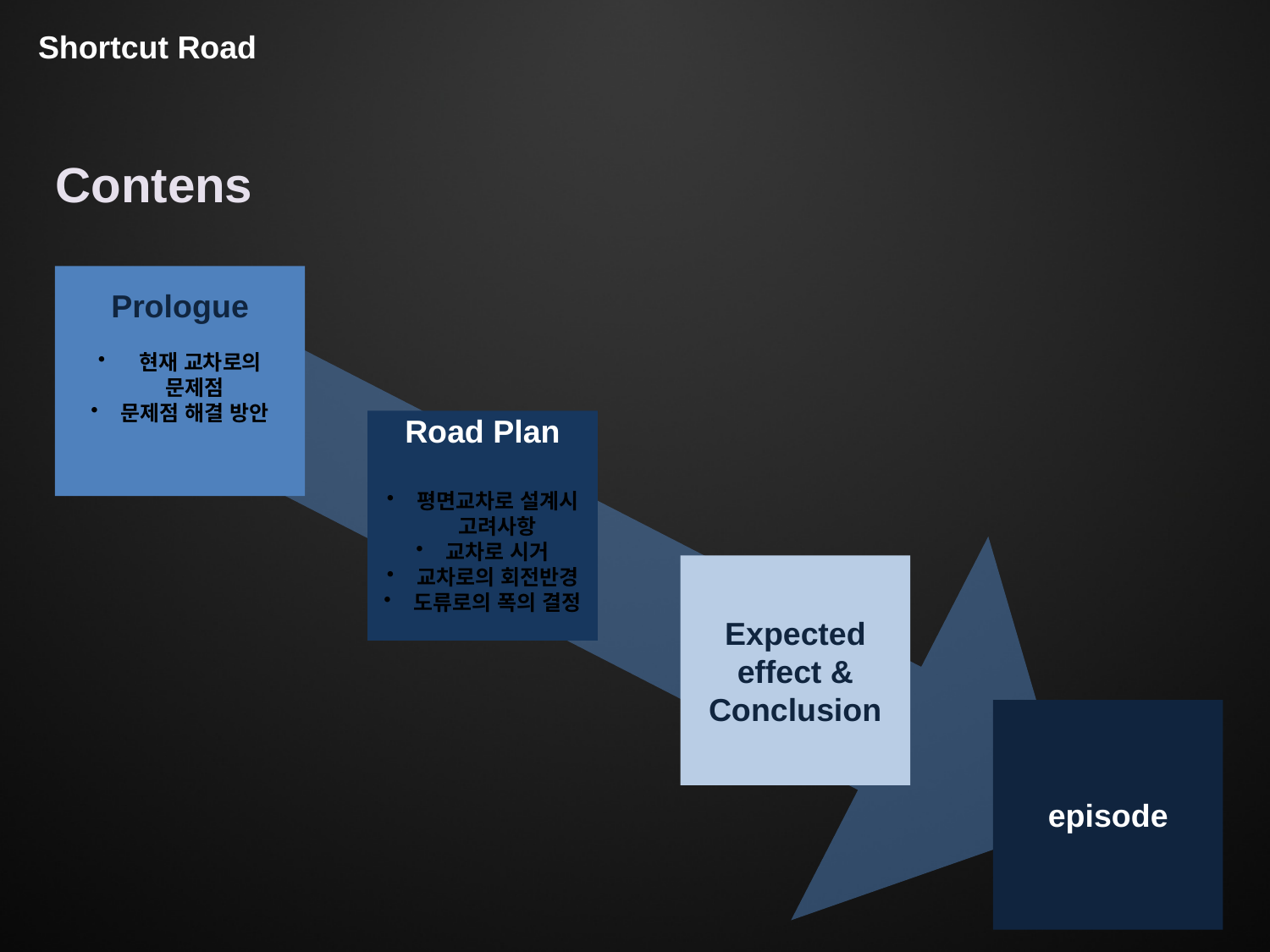

Shortcut Road

Contens
Prologue

 현재 교차로의 문제점
문제점 해결 방안

Road Plan

평면교차로 설계시 고려사항
교차로 시거
교차로의 회전반경
도류로의 폭의 결정

Expected effect & Conclusion
episode